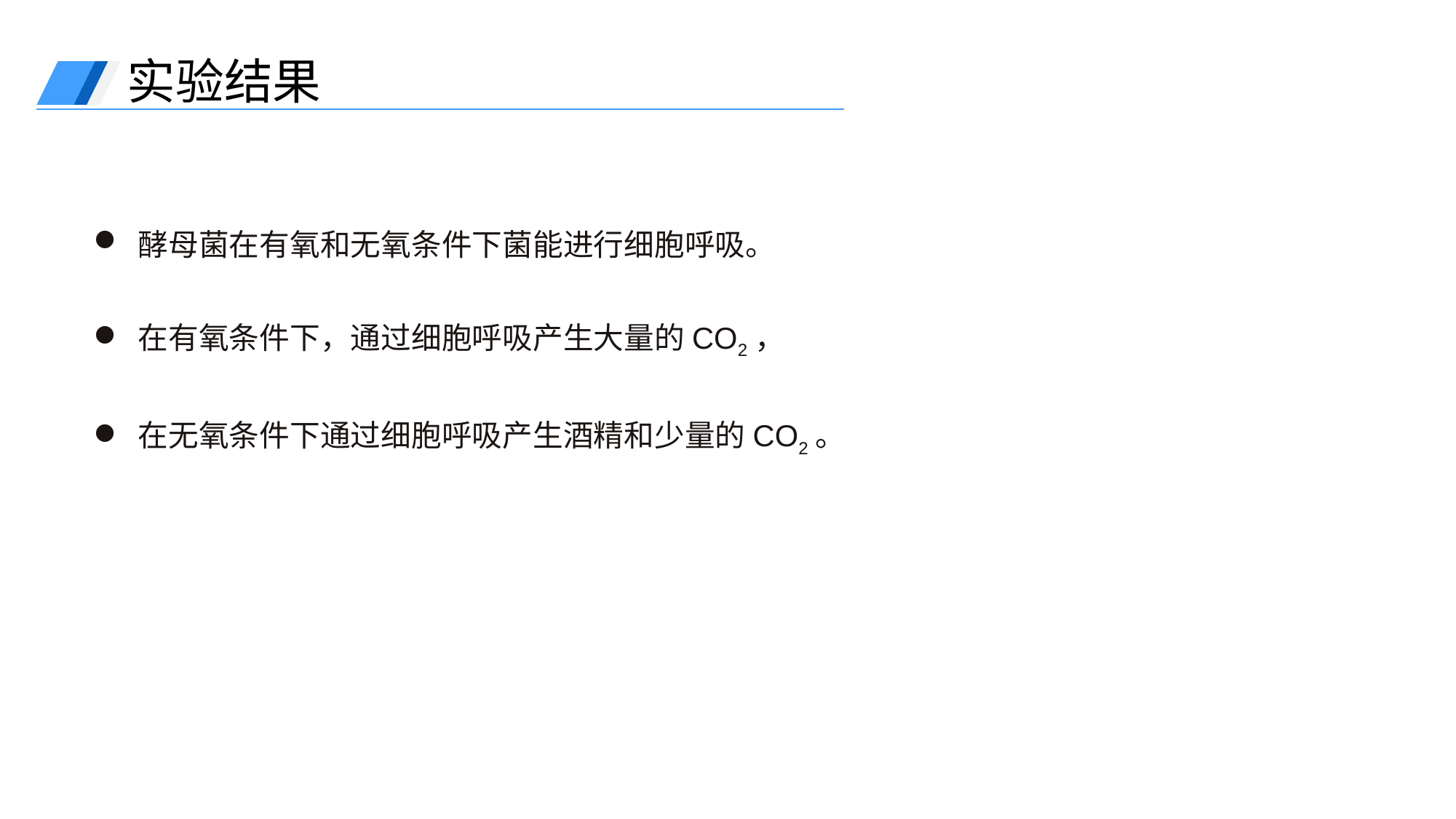

实验结果

 酵母菌在有氧和无氧条件下菌能进行细胞呼吸。
 在有氧条件下，通过细胞呼吸产生大量的CO2，
 在无氧条件下通过细胞呼吸产生酒精和少量的CO2。